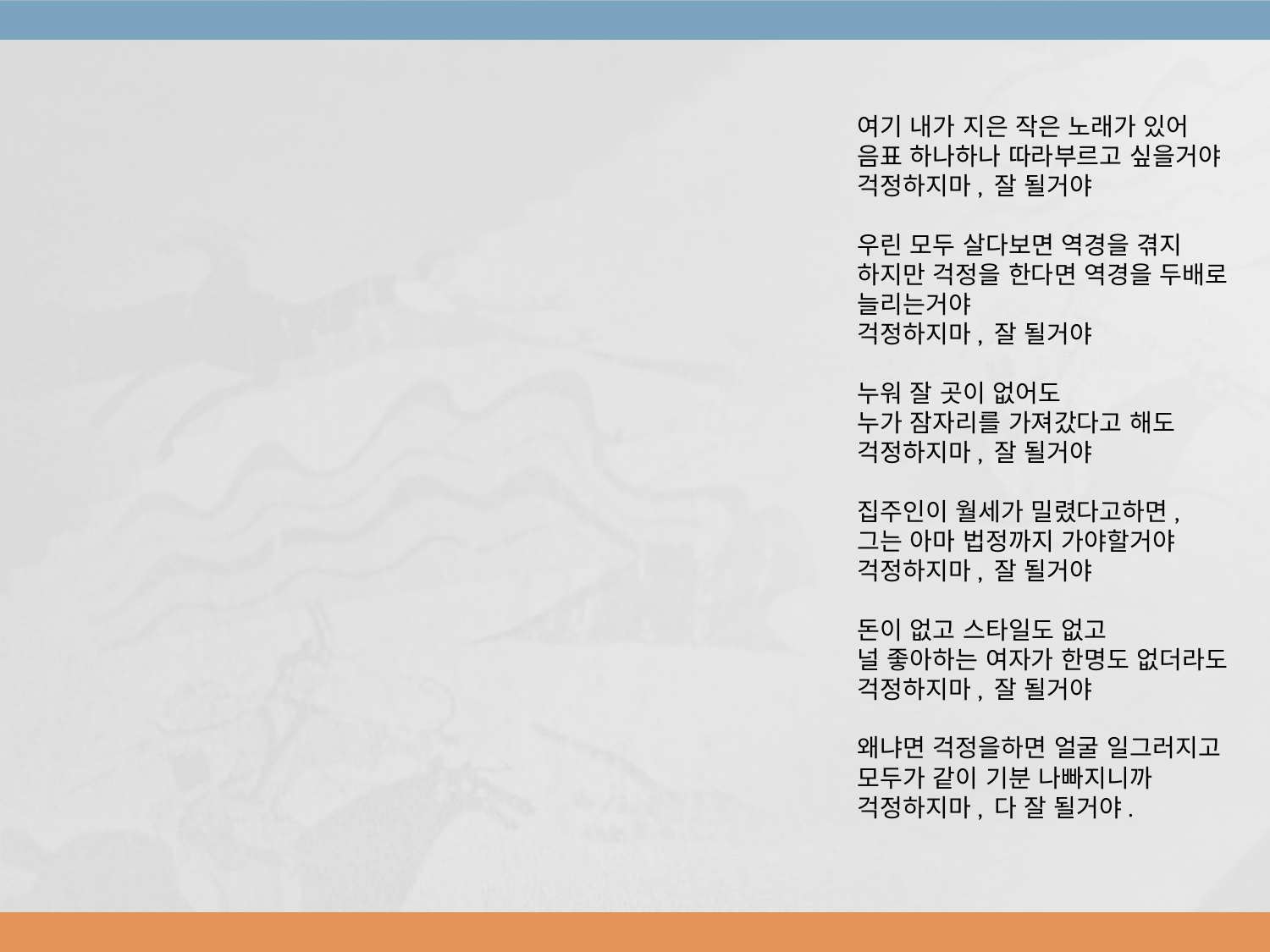

여기 내가 지은 작은 노래가 있어
음표 하나하나 따라부르고 싶을거야
걱정하지마, 잘 될거야
우린 모두 살다보면 역경을 겪지
하지만 걱정을 한다면 역경을 두배로
늘리는거야
걱정하지마, 잘 될거야
누워 잘 곳이 없어도
누가 잠자리를 가져갔다고 해도
걱정하지마, 잘 될거야
집주인이 월세가 밀렸다고하면,
그는 아마 법정까지 가야할거야
걱정하지마, 잘 될거야
돈이 없고 스타일도 없고
널 좋아하는 여자가 한명도 없더라도
걱정하지마, 잘 될거야
왜냐면 걱정을하면 얼굴 일그러지고
모두가 같이 기분 나빠지니까
걱정하지마, 다 잘 될거야.